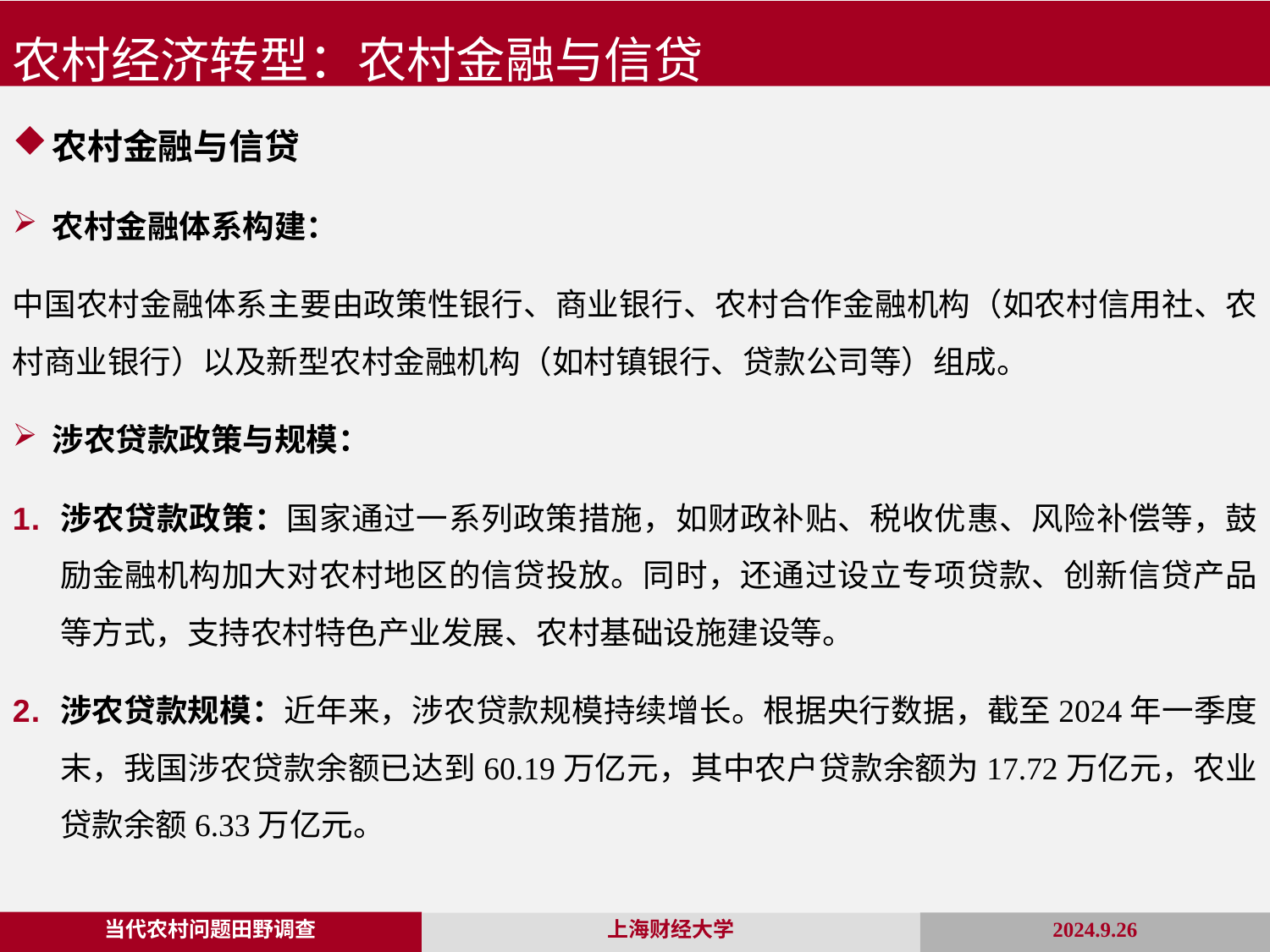

农村经济转型：农村金融与信贷
农村金融与信贷
农村金融体系构建：
中国农村金融体系主要由政策性银行、商业银行、农村合作金融机构（如农村信用社、农村商业银行）以及新型农村金融机构（如村镇银行、贷款公司等）组成。
涉农贷款政策与规模：
涉农贷款政策：国家通过一系列政策措施，如财政补贴、税收优惠、风险补偿等，鼓励金融机构加大对农村地区的信贷投放。同时，还通过设立专项贷款、创新信贷产品等方式，支持农村特色产业发展、农村基础设施建设等。
涉农贷款规模：近年来，涉农贷款规模持续增长。根据央行数据，截至2024年一季度末，我国涉农贷款余额已达到60.19万亿元，其中农户贷款余额为17.72万亿元，农业贷款余额6.33万亿元。

当代农村问题田野调查
2024.9.26
上海财经大学